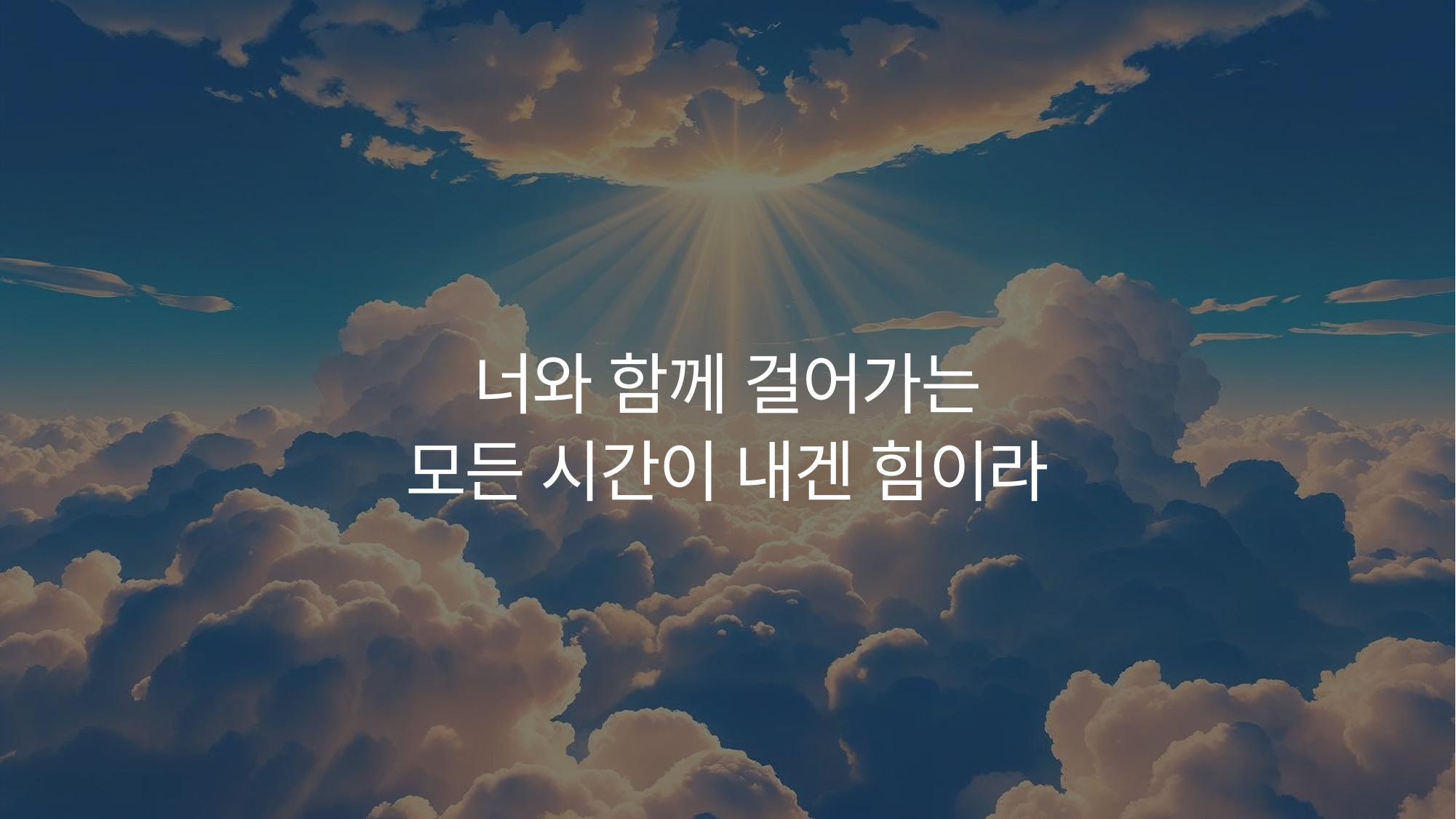

너와 함께 걸어가는
모든 시간이 내겐 힘이라